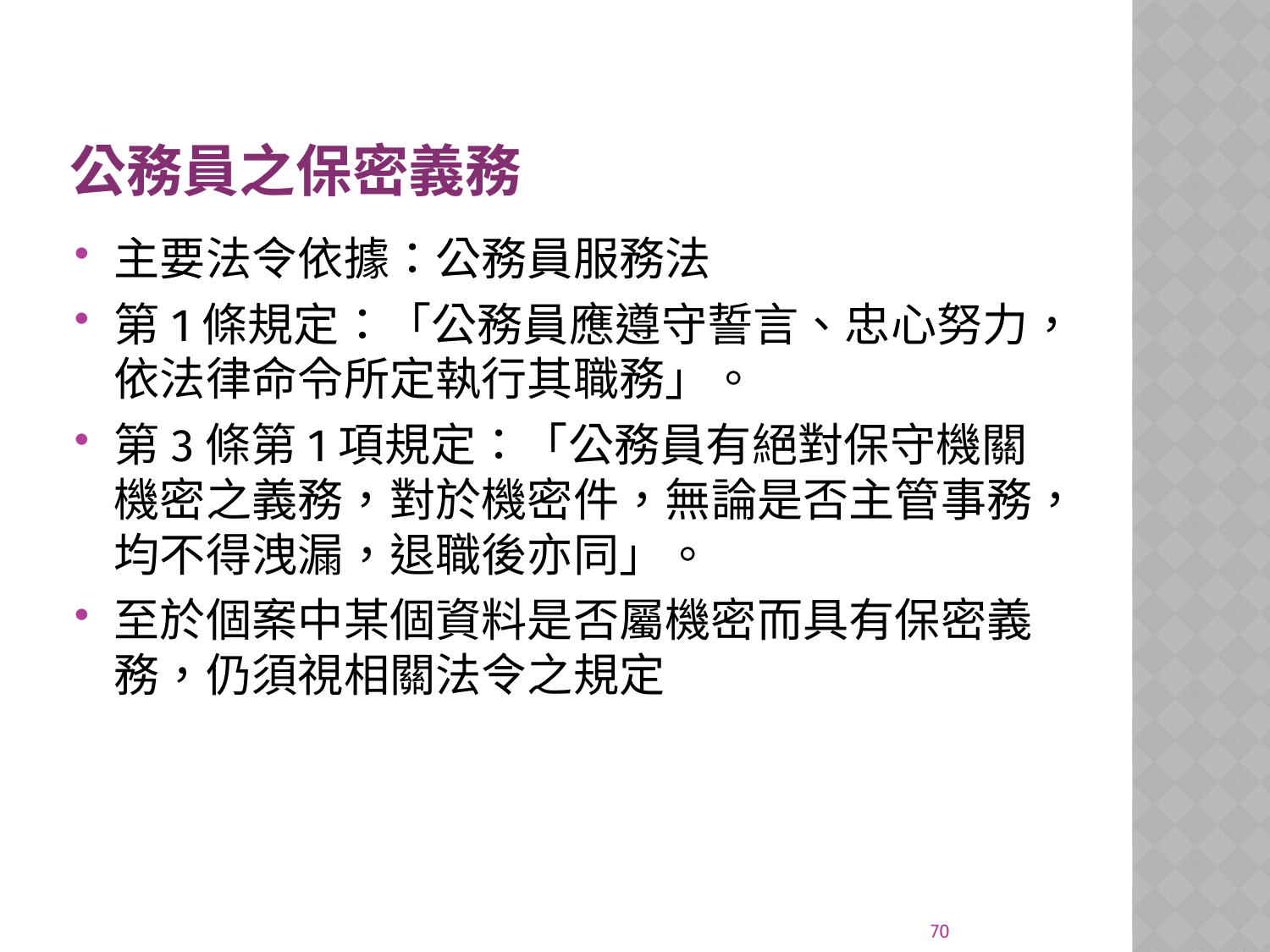

# 公務員之保密義務
主要法令依據：公務員服務法
第1條規定：「公務員應遵守誓言、忠心努力，依法律命令所定執行其職務」。
第3條第1項規定：「公務員有絕對保守機關機密之義務，對於機密件，無論是否主管事務，均不得洩漏，退職後亦同」。
至於個案中某個資料是否屬機密而具有保密義務，仍須視相關法令之規定
70